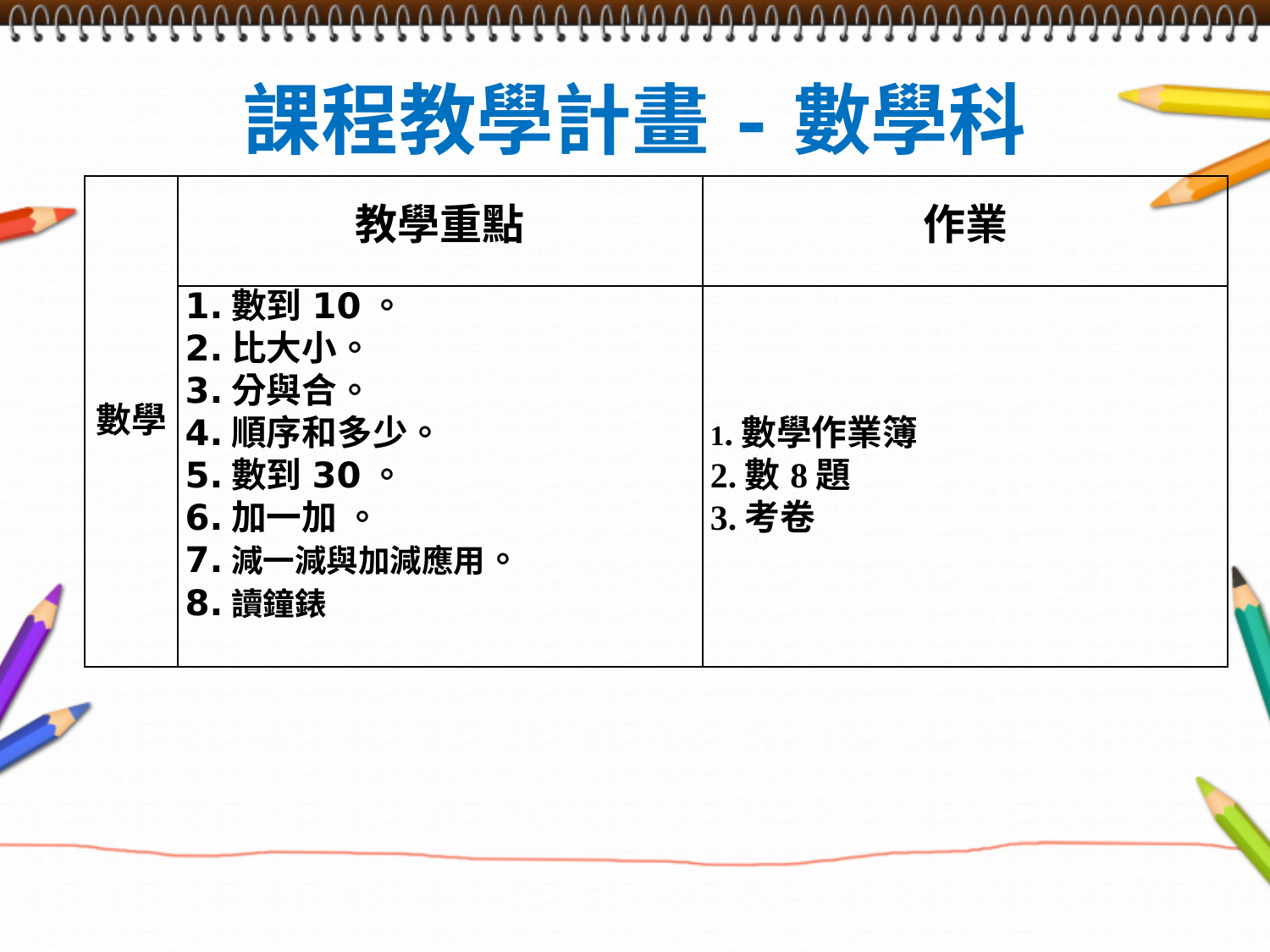

# 課程教學計畫-數學科
| 數學 | 教學重點 | 作業 |
| --- | --- | --- |
|  | 1.數到10。 2.比大小。 3.分與合。 4.順序和多少。 5.數到30。 6.加一加 。 7.減一減與加減應用。 8.讀鐘錶 | 1.數學作業簿 2.數8題 3.考卷 |